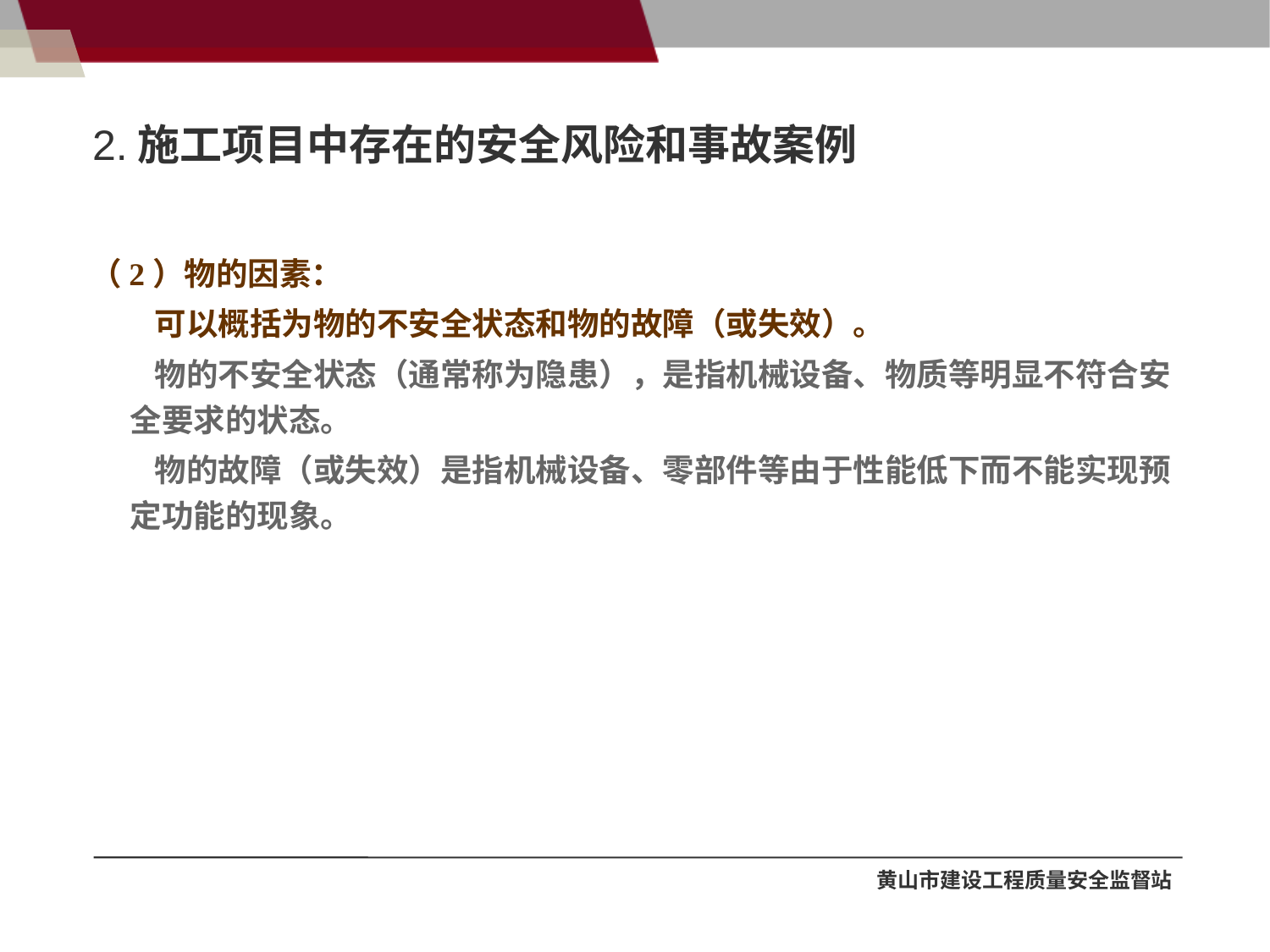

# 2.施工项目中存在的安全风险和事故案例
（2）物的因素：
        可以概括为物的不安全状态和物的故障（或失效）。
        物的不安全状态（通常称为隐患），是指机械设备、物质等明显不符合安全要求的状态。
        物的故障（或失效）是指机械设备、零部件等由于性能低下而不能实现预定功能的现象。